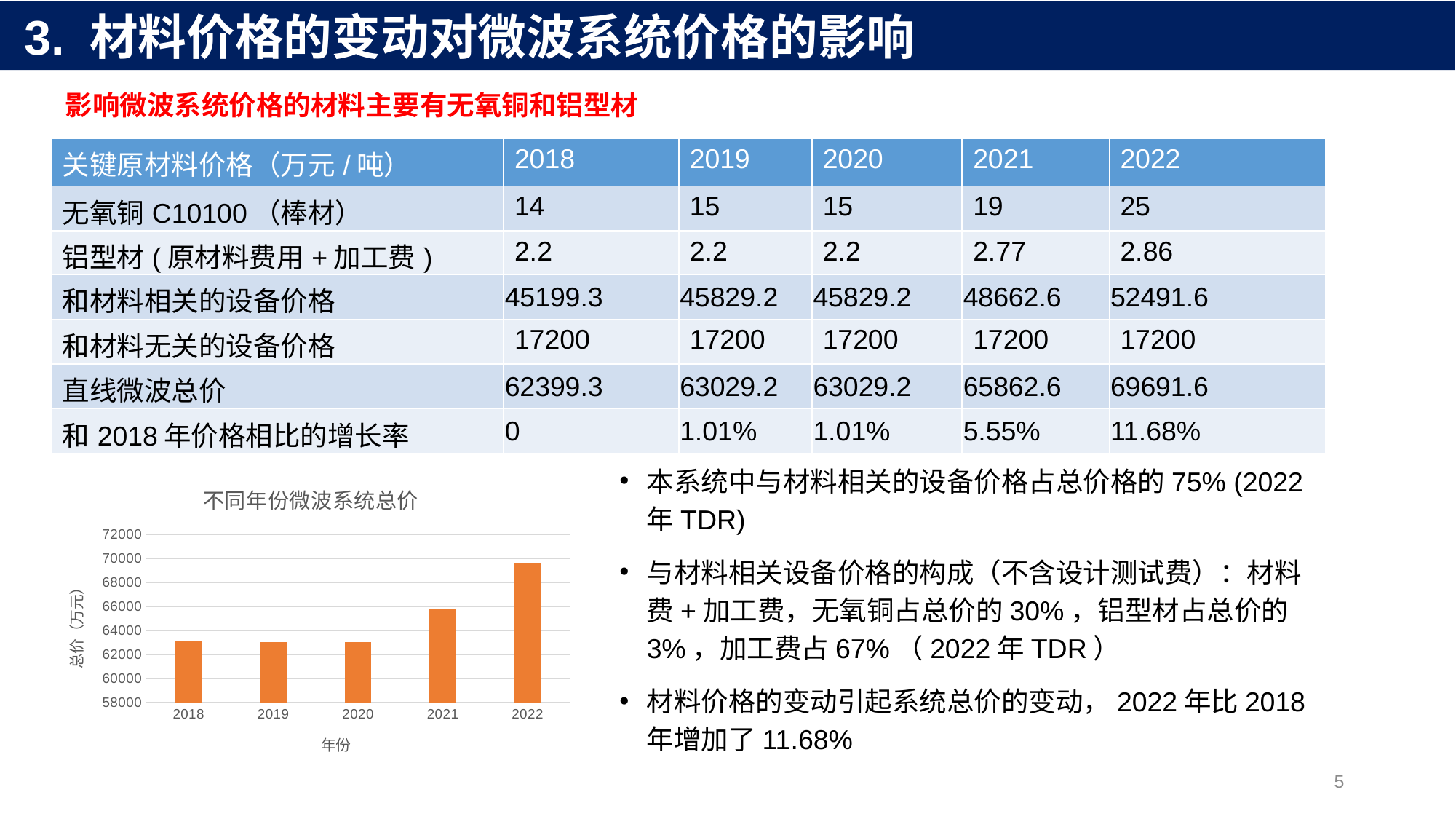

3. 材料价格的变动对微波系统价格的影响
影响微波系统价格的材料主要有无氧铜和铝型材
| 关键原材料价格（万元/吨） | 2018 | 2019 | 2020 | 2021 | 2022 |
| --- | --- | --- | --- | --- | --- |
| 无氧铜C10100（棒材） | 14 | 15 | 15 | 19 | 25 |
| 铝型材(原材料费用+加工费) | 2.2 | 2.2 | 2.2 | 2.77 | 2.86 |
| 和材料相关的设备价格 | 45199.3 | 45829.2 | 45829.2 | 48662.6 | 52491.6 |
| 和材料无关的设备价格 | 17200 | 17200 | 17200 | 17200 | 17200 |
| 直线微波总价 | 62399.3 | 63029.2 | 63029.2 | 65862.6 | 69691.6 |
| 和2018年价格相比的增长率 | 0 | 1.01% | 1.01% | 5.55% | 11.68% |
本系统中与材料相关的设备价格占总价格的75% (2022年TDR)
与材料相关设备价格的构成（不含设计测试费）：材料费+加工费，无氧铜占总价的30%，铝型材占总价的3%，加工费占67%（2022年TDR）
材料价格的变动引起系统总价的变动，2022年比2018年增加了11.68%

### Chart: 不同年份微波系统总价

| Category |  |
|---|---|
| 2018 | 63092.19453538461 |
| 2019 | 63029.20461538462 |
| 2020 | 63029.20461538462 |
| 2021 | 65862.64979300699 |
| 2022 | 69691.6 |
5